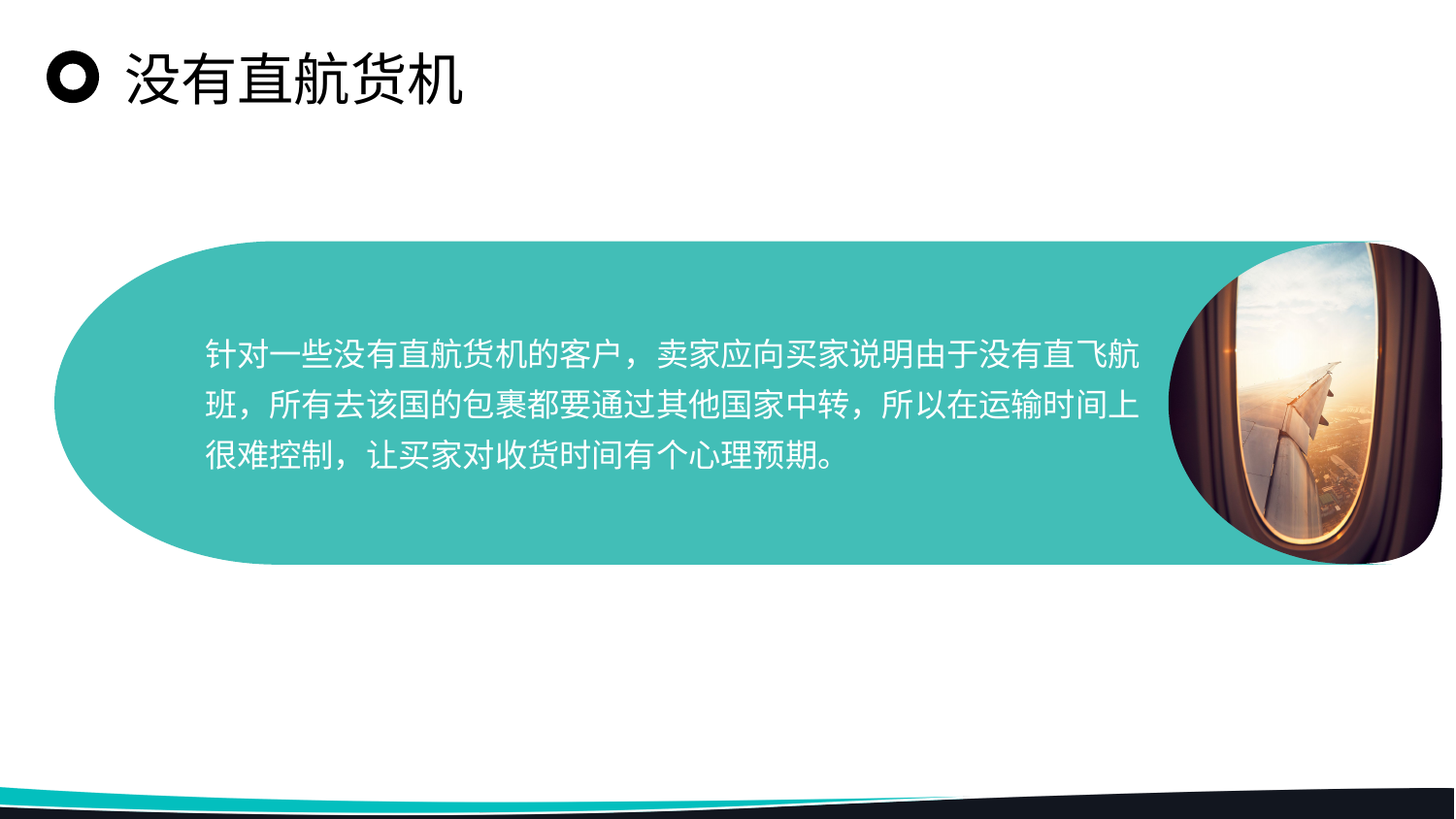

没有直航货机

针对一些没有直航货机的客户，卖家应向买家说明由于没有直飞航班，所有去该国的包裹都要通过其他国家中转，所以在运输时间上很难控制，让买家对收货时间有个心理预期。